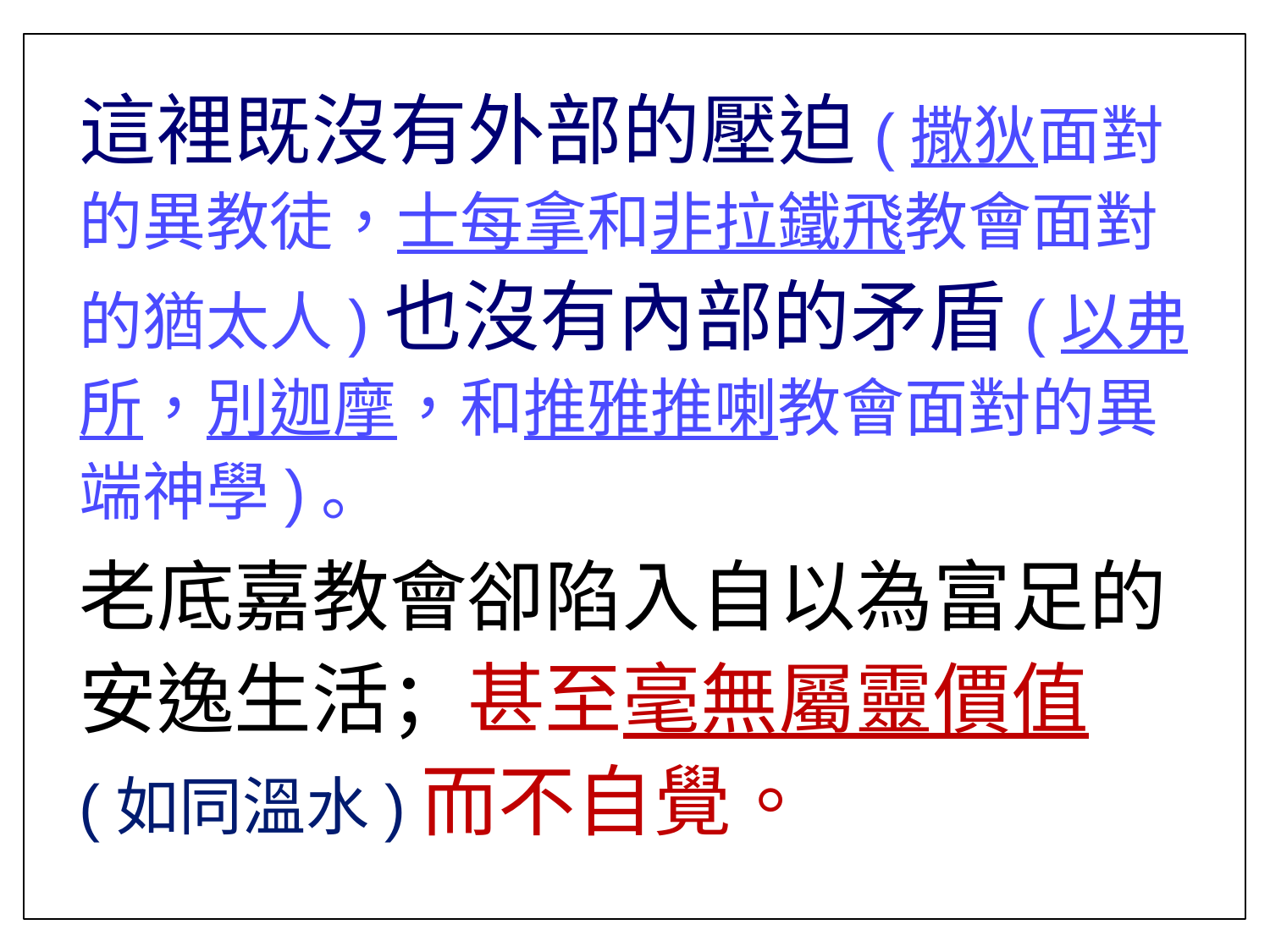

這裡既沒有外部的壓迫(撒狄面對的異教徒，士每拿和非拉鐵飛教會面對的猶太人)也沒有內部的矛盾(以弗所，別迦摩，和推雅推喇教會面對的異端神學)。
老底嘉教會卻陷入自以為富足的安逸生活；甚至毫無屬靈價值(如同溫水)而不自覺。